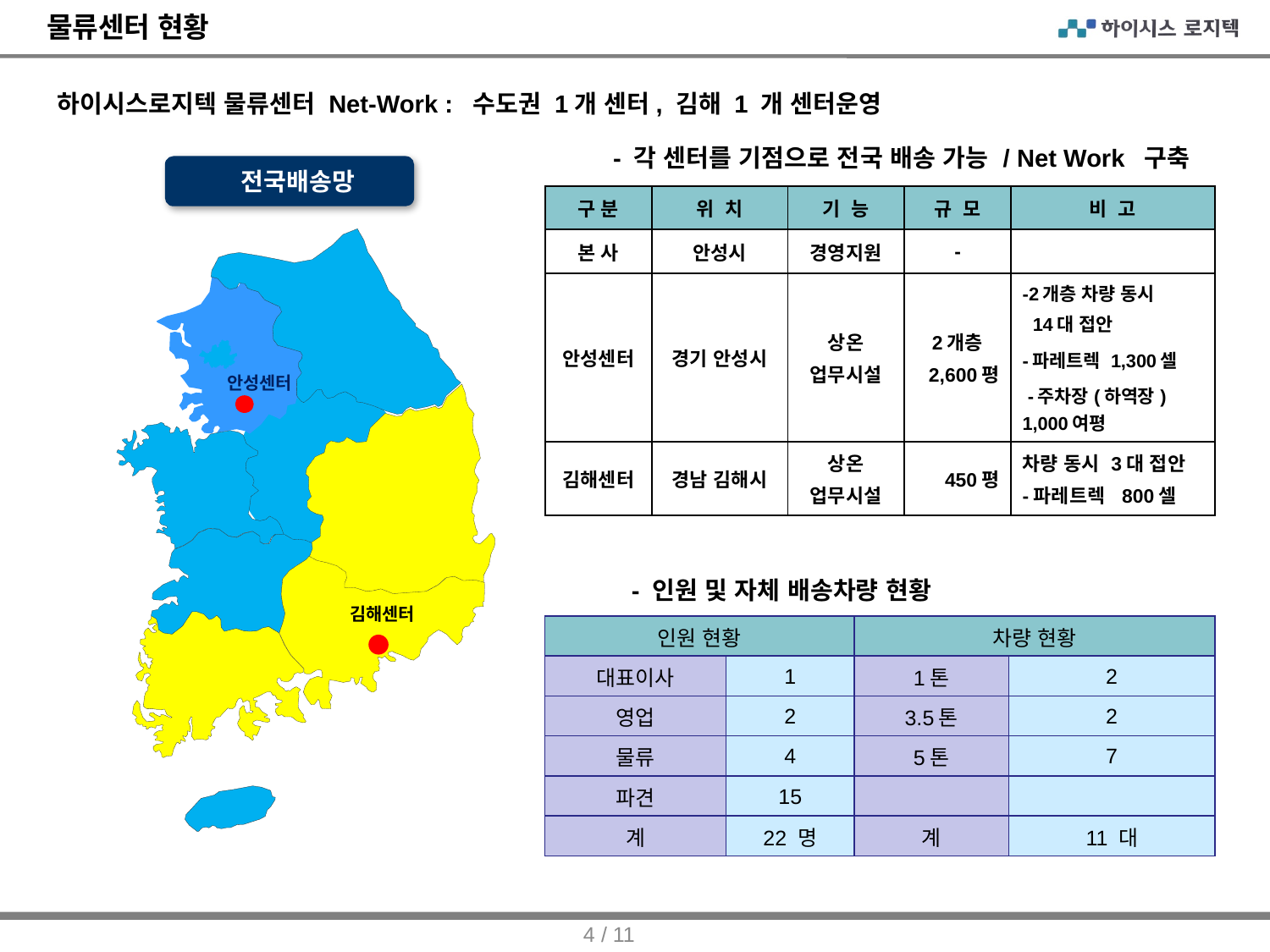

물류센터 현황
하이시스로지텍 물류센터 Net-Work :  수도권 1개 센터, 김해 1 개 센터운영
| - 각 센터를 기점으로 전국 배송 가능 / Net Work 구축 |
| --- |
전국배송망
| 구 분 | 위 치 | 기 능 | 규 모 | 비 고 |
| --- | --- | --- | --- | --- |
| 본 사 | 안성시 | 경영지원 | - |  |
| 안성센터 | 경기 안성시 | 상온 업무시설 | 2개층 2,600평 | -2개층 차량 동시 14대 접안 -파레트렉 1,300셀 -주차장(하역장) 1,000여평 |
| 김해센터 | 경남 김해시 | 상온 업무시설 | 450평 | 차량 동시 3대 접안 -파레트렉 800셀 |

안성센터

김해센터
- 인원 및 자체 배송차량 현황

| 인원 현황 |  | 차량 현황 |  |
| --- | --- | --- | --- |
| 대표이사 | 1 | 1톤 | 2 |
| 영업 | 2 | 3.5톤 | 2 |
| 물류 | 4 | 5톤 | 7 |
| 파견 | 15 |  |  |
| 계 | 22 명 | 계 | 11 대 |

4 / 11